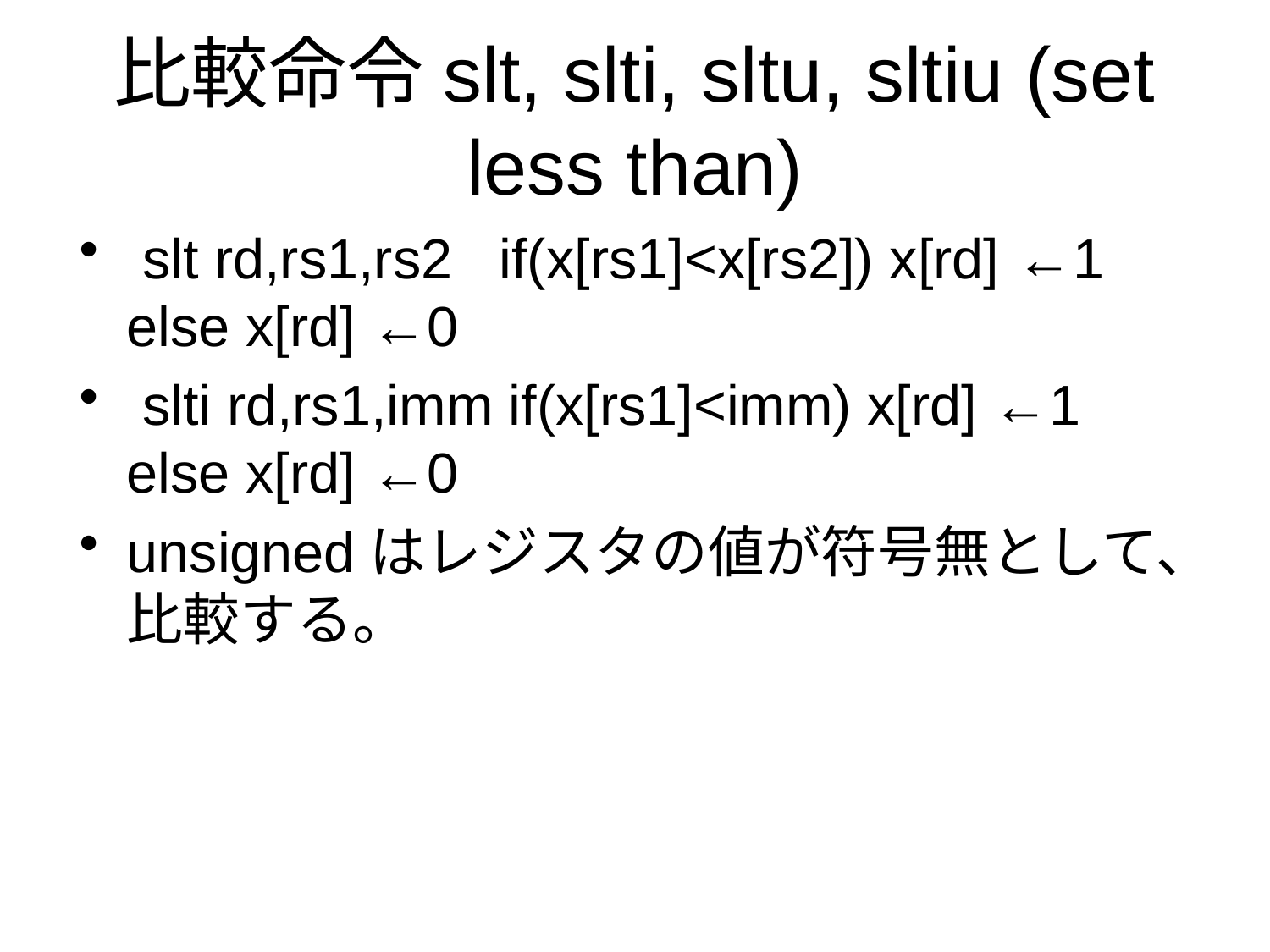

# 比較命令slt, slti, sltu, sltiu (set less than)
 slt rd,rs1,rs2   if(x[rs1]<x[rs2]) x[rd] ←1 else x[rd] ←0
 slti rd,rs1,imm if(x[rs1]<imm) x[rd] ←1 else x[rd] ←0
unsignedはレジスタの値が符号無として、比較する。